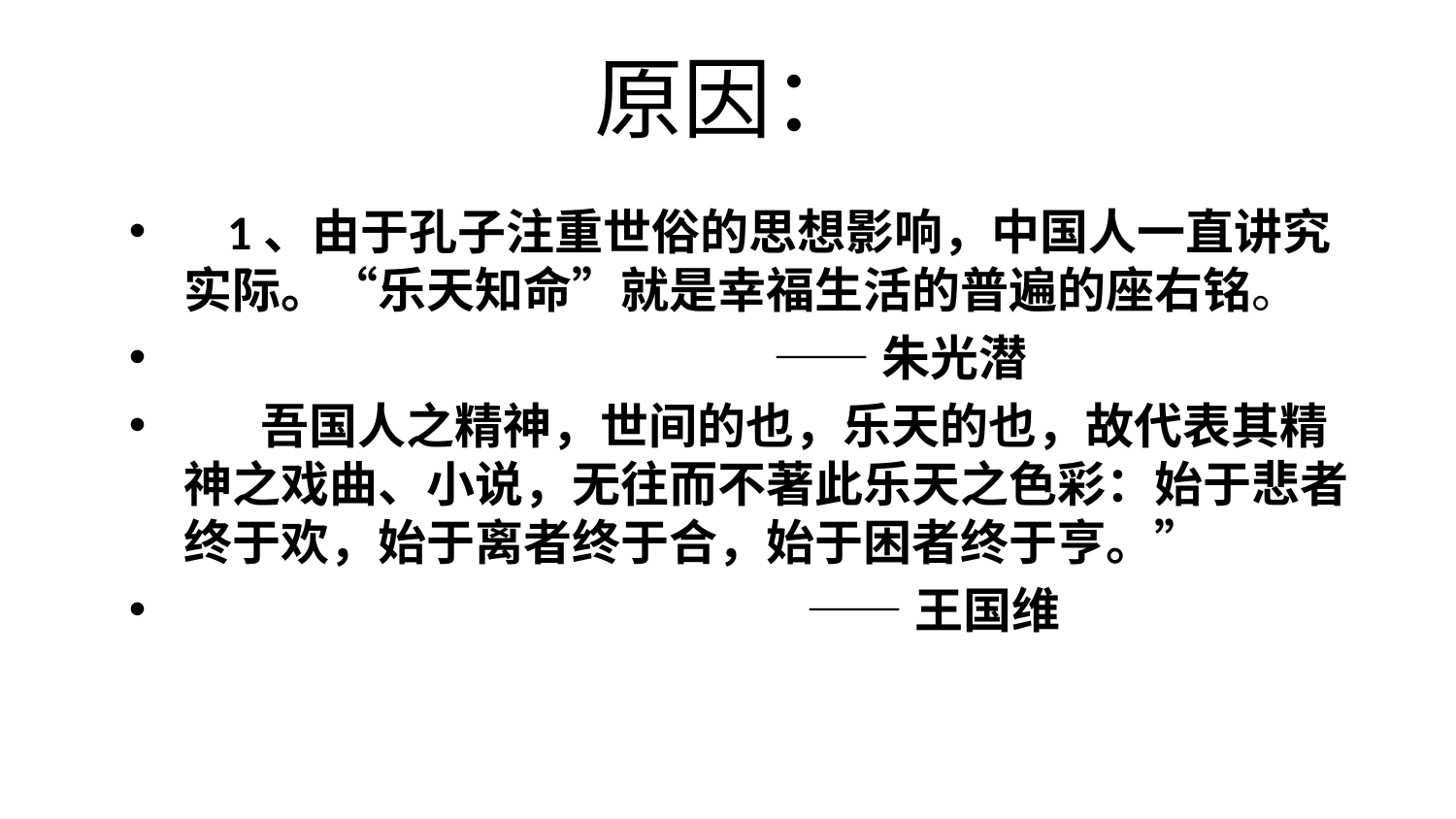

# 原因：
    1、由于孔子注重世俗的思想影响，中国人一直讲究实际。“乐天知命”就是幸福生活的普遍的座右铭。
                                                      ——朱光潜
      吾国人之精神，世间的也，乐天的也，故代表其精神之戏曲、小说，无往而不著此乐天之色彩：始于悲者终于欢，始于离者终于合，始于困者终于亨。”
                                                         ——王国维